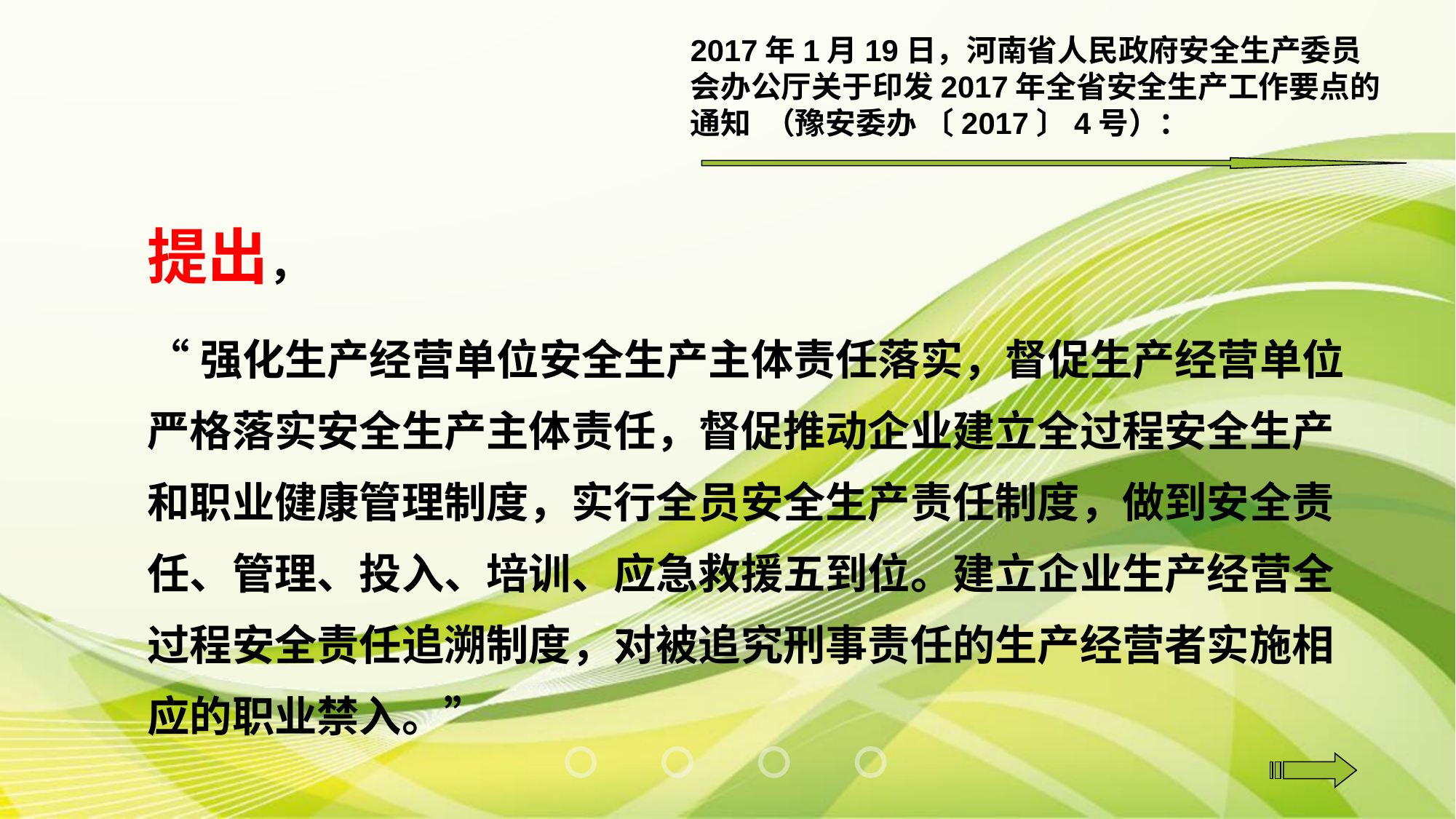

2017年1月19日，河南省人民政府安全生产委员会办公厅关于印发2017年全省安全生产工作要点的通知  （豫安委办 〔2017〕4号）：

提出，
“强化生产经营单位安全生产主体责任落实，督促生产经营单位严格落实安全生产主体责任，督促推动企业建立全过程安全生产和职业健康管理制度，实行全员安全生产责任制度，做到安全责任、管理、投入、培训、应急救援五到位。建立企业生产经营全过程安全责任追溯制度，对被追究刑事责任的生产经营者实施相应的职业禁入。”